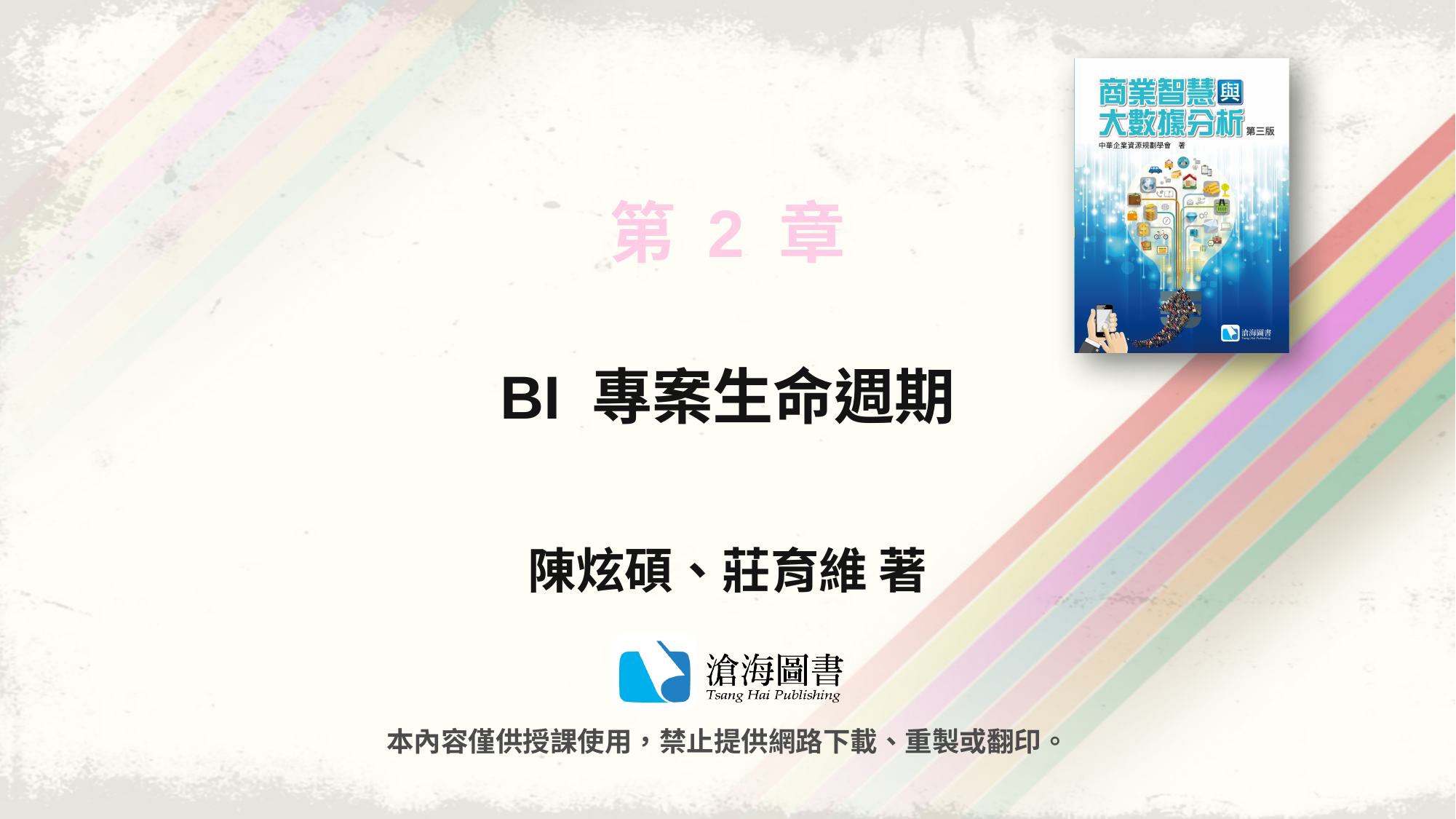

# 第 2 章
BI 專案生命週期

陳炫碩、莊育維 著